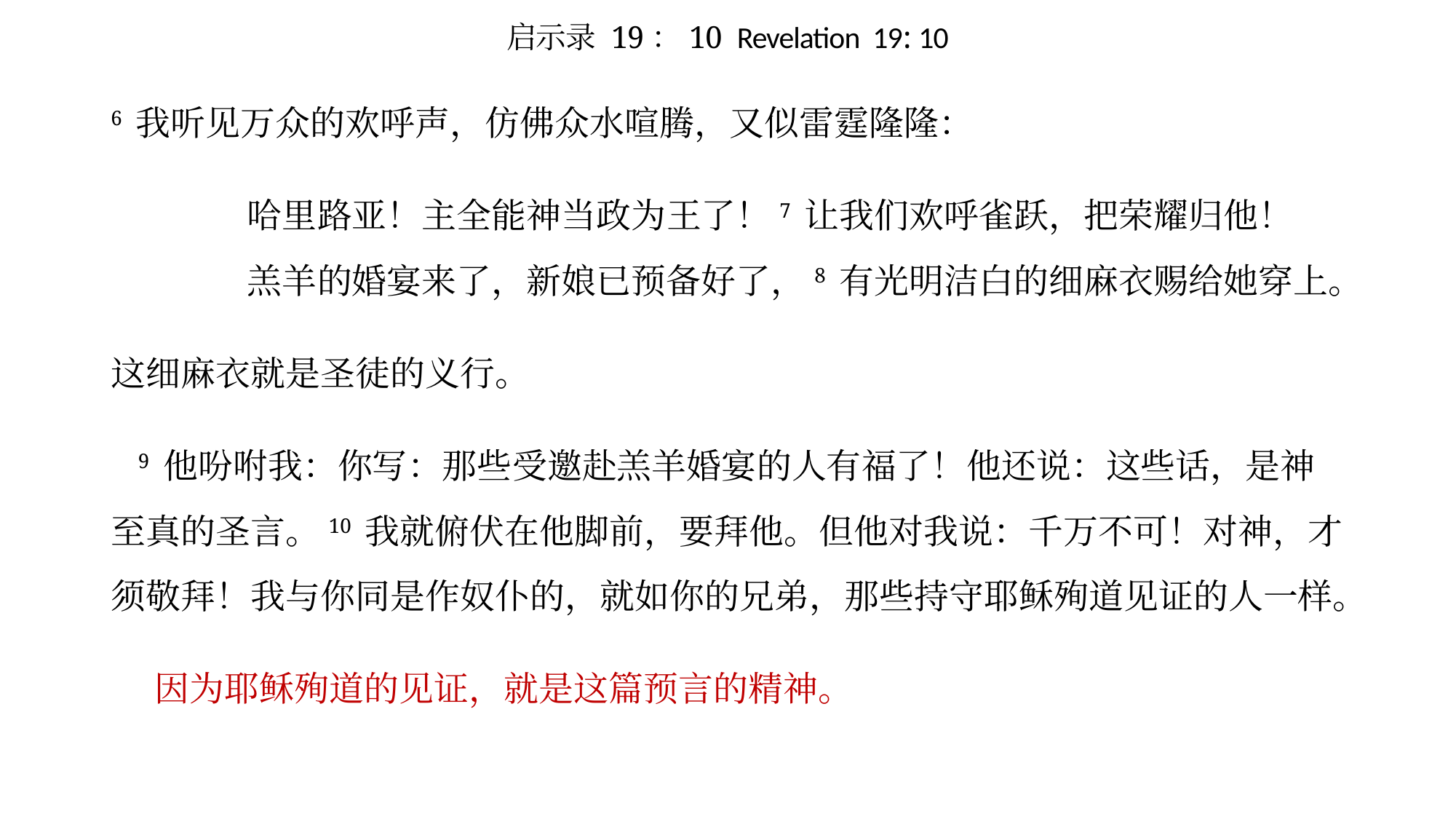

# 启示录 19：10  Revelation  19: 10
6 我听见万众的欢呼声，仿佛众水喧腾，又似雷霆隆隆：
	哈里路亚！主全能神当政为王了！7 让我们欢呼雀跃，把荣耀归他！           	羔羊的婚宴来了，新娘已预备好了，8 有光明洁白的细麻衣赐给她穿上。
这细麻衣就是圣徒的义行。
   9 他吩咐我：你写：那些受邀赴羔羊婚宴的人有福了！他还说：这些话，是神至真的圣言。10 我就俯伏在他脚前，要拜他。但他对我说：千万不可！对神，才须敬拜！我与你同是作奴仆的，就如你的兄弟，那些持守耶稣殉道见证的人一样。
    因为耶稣殉道的见证，就是这篇预言的精神。